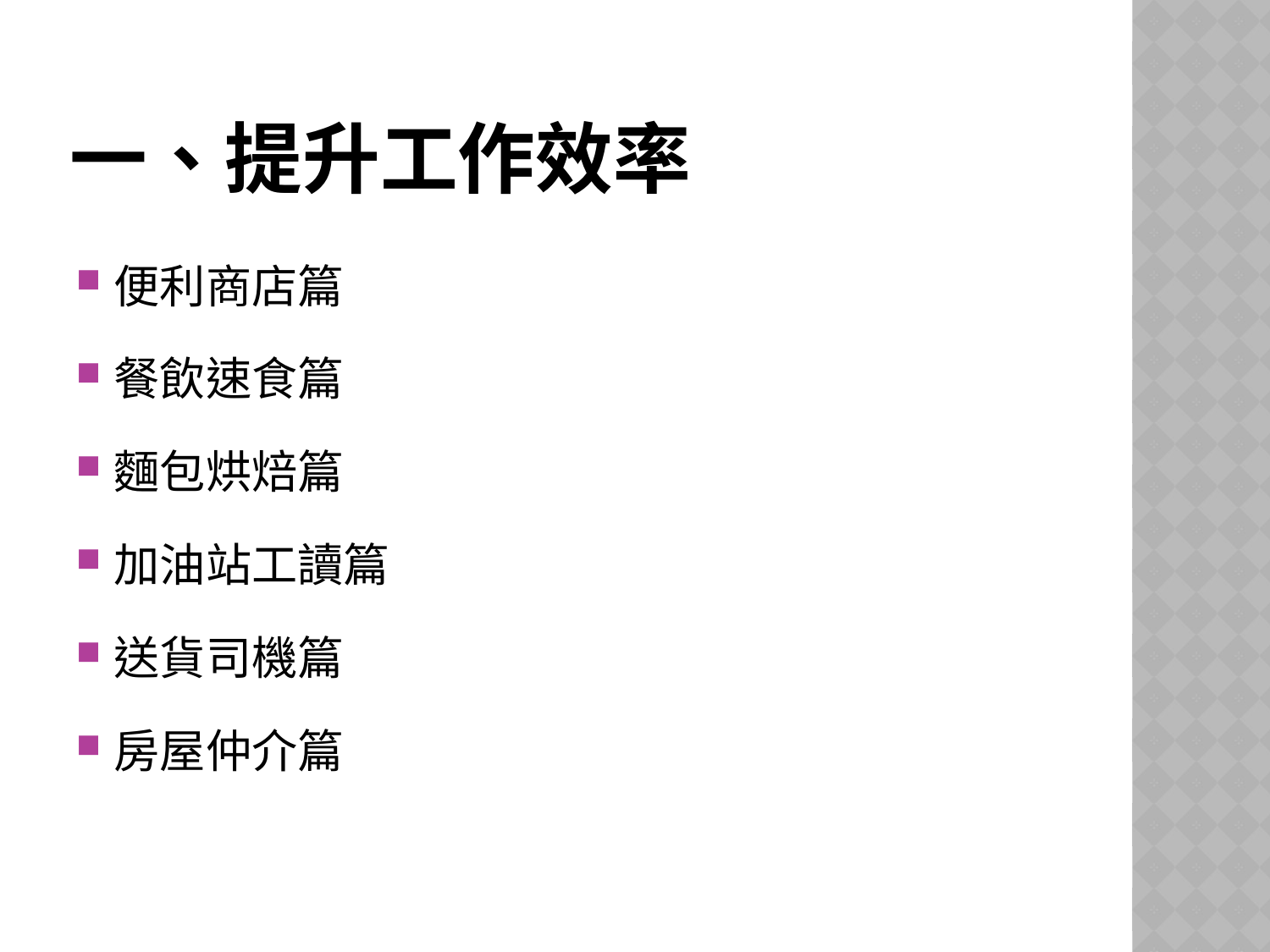

# 一、提升工作效率
便利商店篇
餐飲速食篇
麵包烘焙篇
加油站工讀篇
送貨司機篇
房屋仲介篇